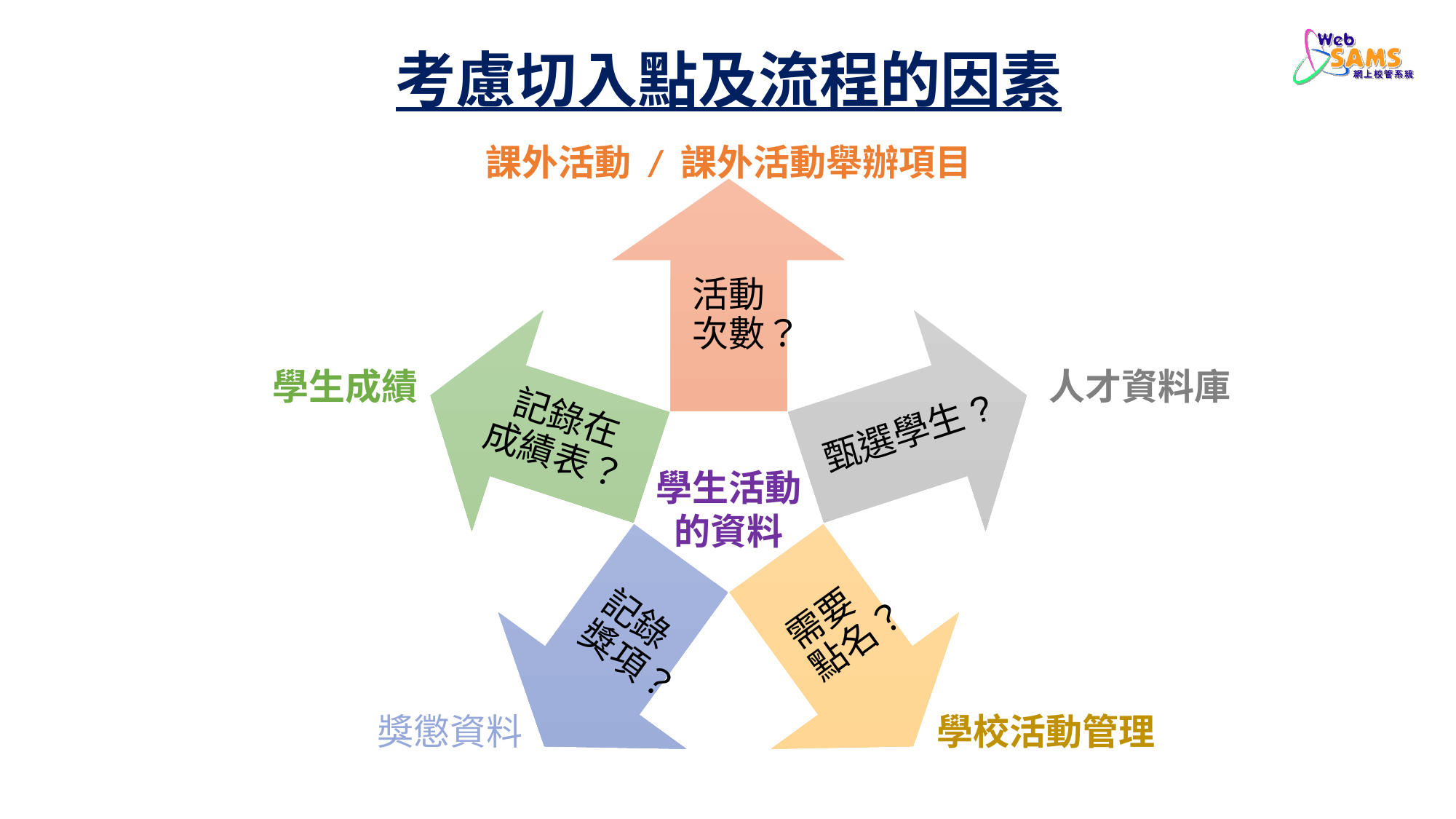

# 考慮切入點及流程的因素
課外活動 / 課外活動舉辦項目
活動次數？
甄選學生?
需要點名？
記錄獎項？
記錄在
成績表？
人才資料庫
 學生成績
學生活動
的資料
獎懲資料
學校活動管理